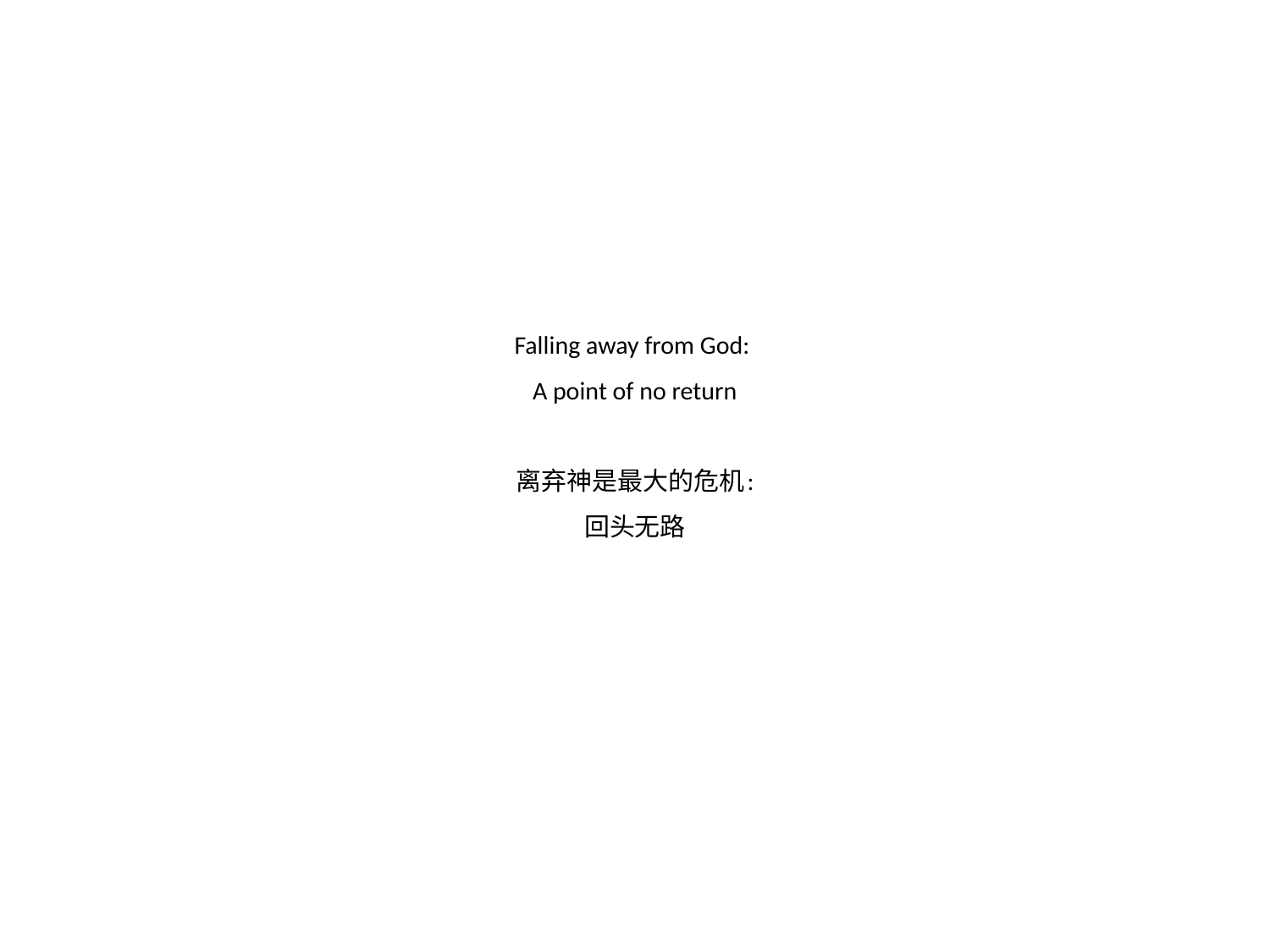

# Falling away from God: A point of no return 离弃神是最大的危机: 回头无路